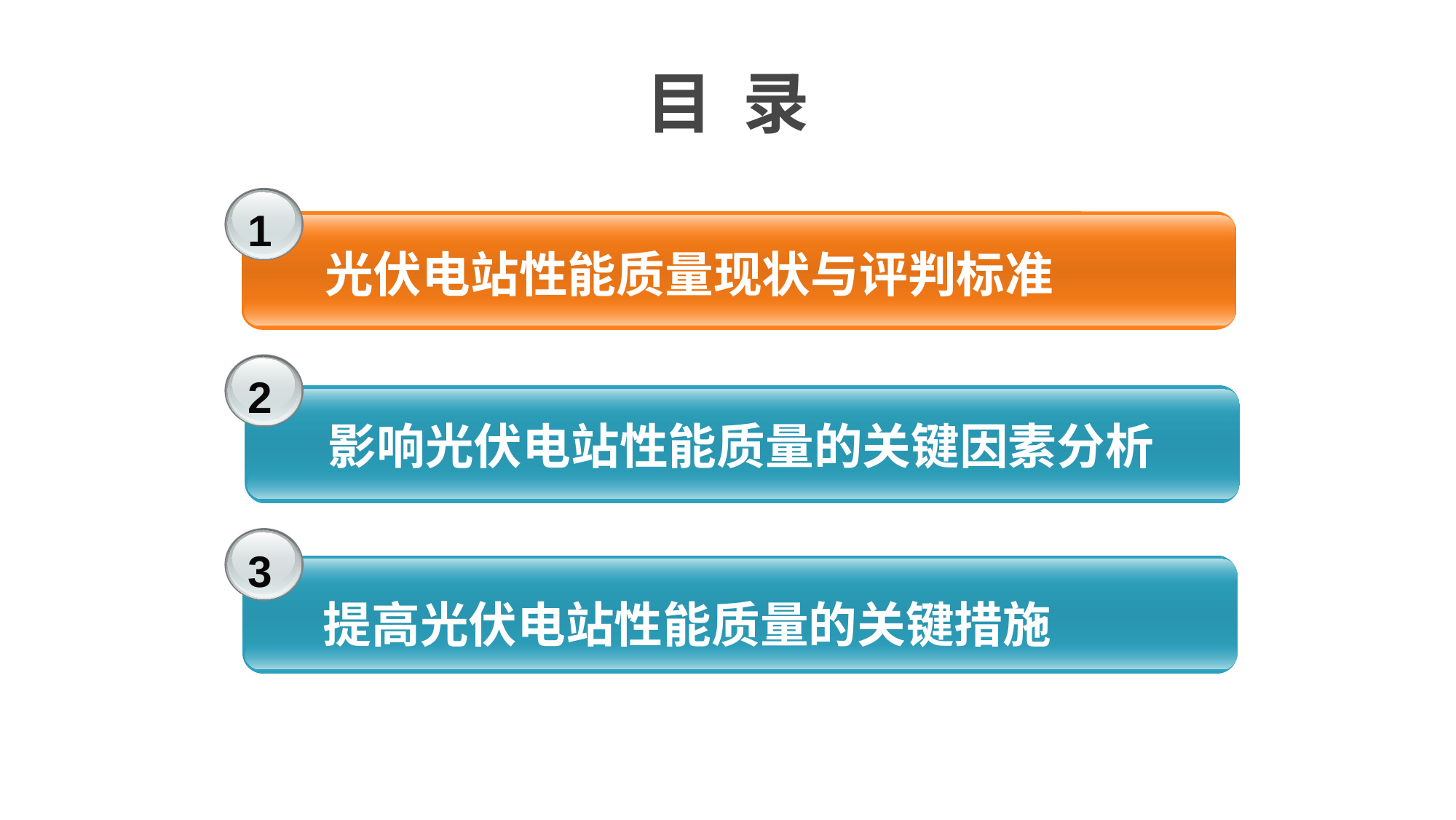

# 目  录

1

光伏电站性能质量现状与评判标准

2

影响光伏电站性能质量的关键因素分析

提高光伏电站性能质量的关键措施
3